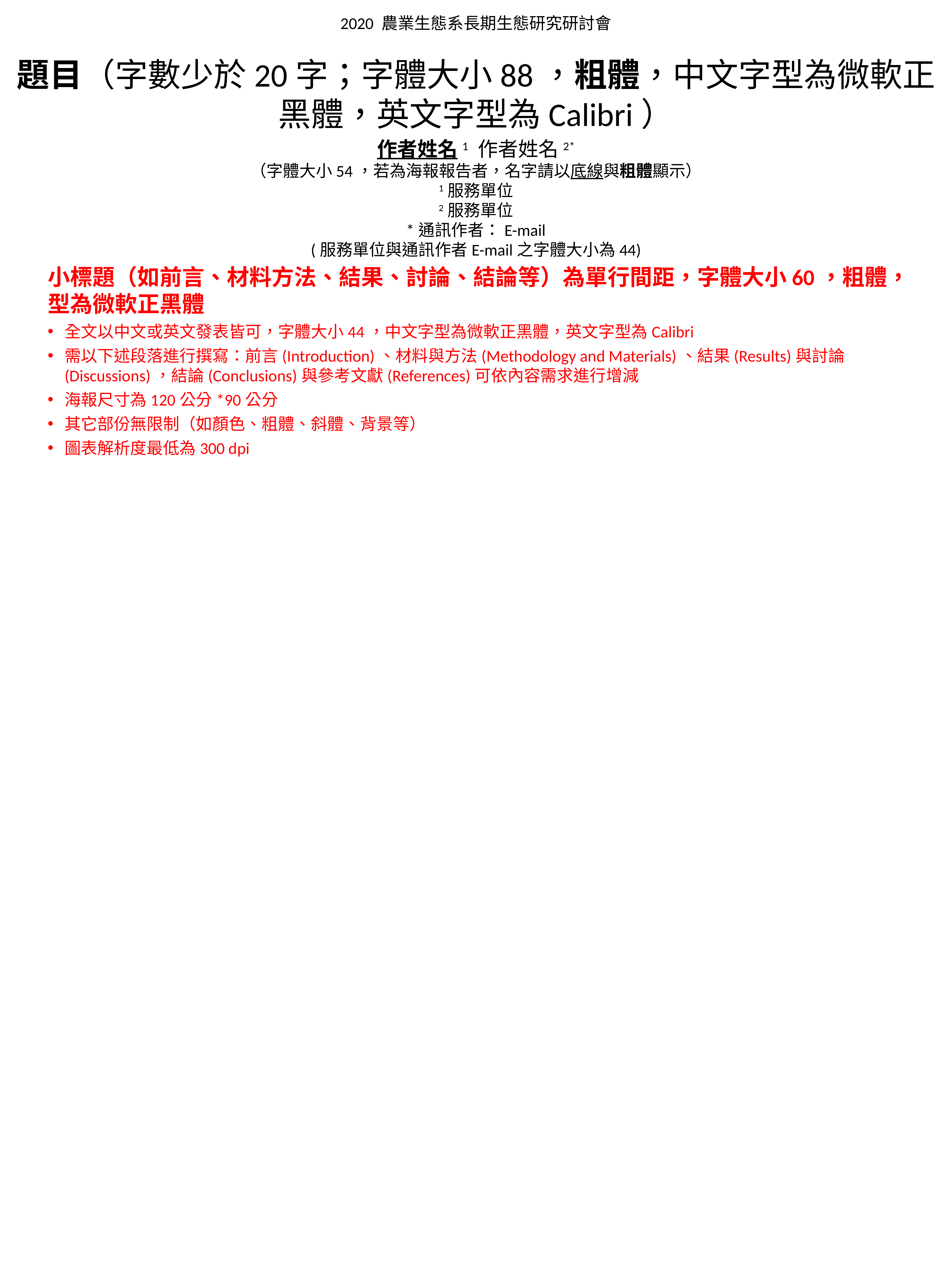

2020 農業生態系長期生態研究研討會
題目（字數少於20字；字體大小88，粗體，中文字型為微軟正黑體，英文字型為Calibri）
作者姓名1 作者姓名2*
（字體大小54，若為海報報告者，名字請以底線與粗體顯示）
1服務單位
2服務單位
*通訊作者：E-mail
(服務單位與通訊作者E-mail之字體大小為44)
小標題（如前言、材料方法、結果、討論、結論等）為單行間距，字體大小60，粗體，型為微軟正黑體
全文以中文或英文發表皆可，字體大小44，中文字型為微軟正黑體，英文字型為Calibri
需以下述段落進行撰寫：前言(Introduction)、材料與方法(Methodology and Materials)、結果(Results)與討論(Discussions)，結論(Conclusions)與參考文獻(References)可依內容需求進行增減
海報尺寸為120公分*90公分
其它部份無限制（如顏色、粗體、斜體、背景等）
圖表解析度最低為300 dpi